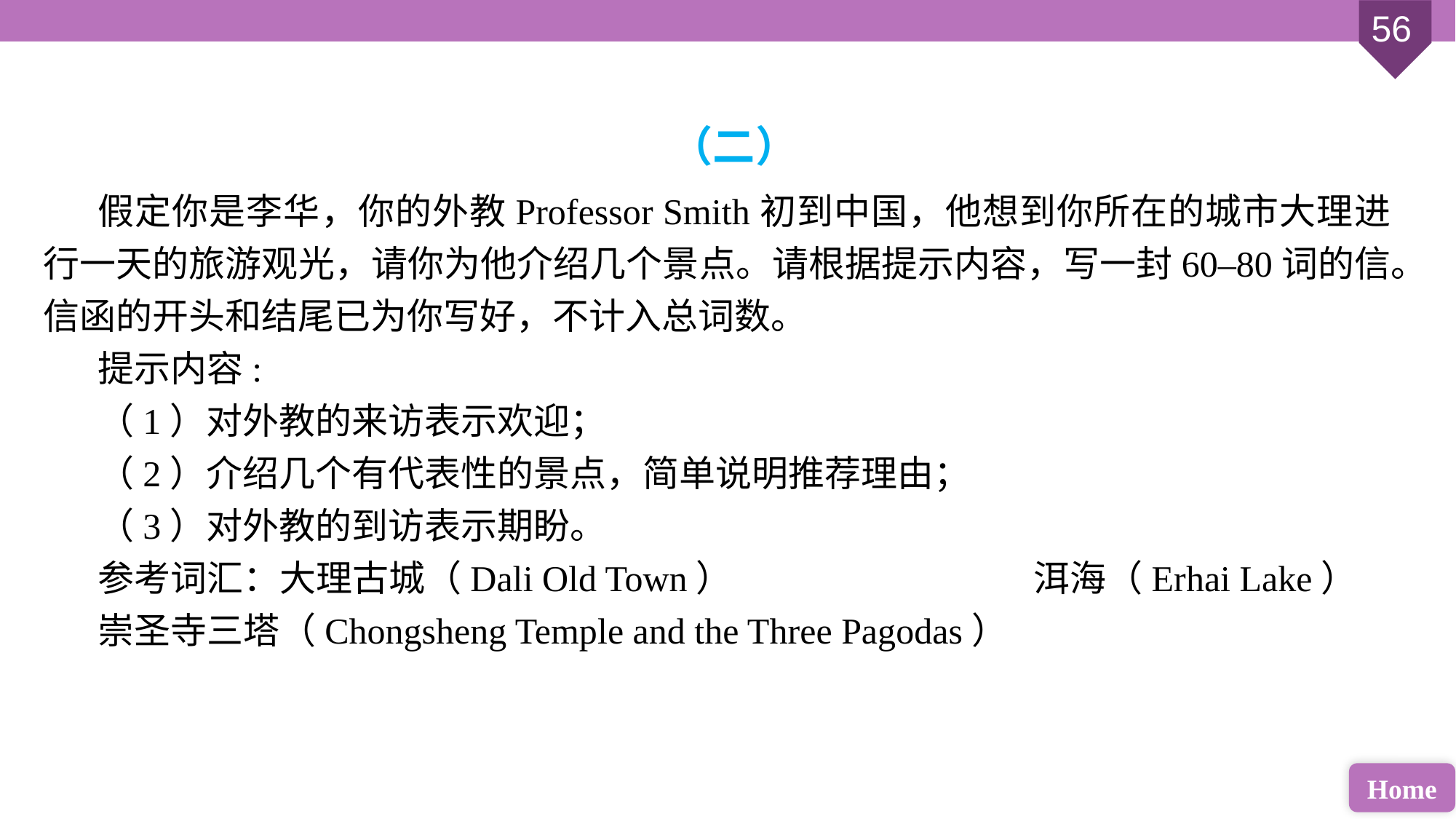

（二）
假定你是李华，你的外教Professor Smith初到中国，他想到你所在的城市大理进行一天的旅游观光，请你为他介绍几个景点。请根据提示内容，写一封60–80词的信。信函的开头和结尾已为你写好，不计入总词数。
提示内容:
（1）对外教的来访表示欢迎；
（2）介绍几个有代表性的景点，简单说明推荐理由；
（3）对外教的到访表示期盼。
参考词汇：大理古城（Dali Old Town）			 洱海（Erhai Lake）
崇圣寺三塔（Chongsheng Temple and the Three Pagodas）